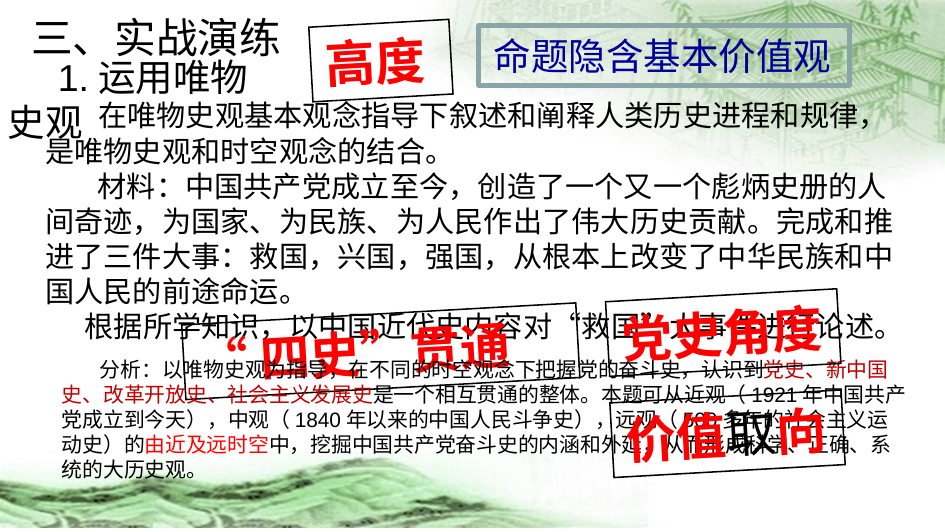

三、实战演练
高度
命题隐含基本价值观
1.运用唯物史观
      在唯物史观基本观念指导下叙述和阐释人类历史进程和规律，是唯物史观和时空观念的结合。
       材料：中国共产党成立至今，创造了一个又一个彪炳史册的人间奇迹，为国家、为民族、为人民作出了伟大历史贡献。完成和推进了三件大事：救国，兴国，强国，从根本上改变了中华民族和中国人民的前途命运。
     根据所学知识，以中国近代史内容对“救国”大事件进行论述。
党史角度
“四史”贯通
       分析：以唯物史观为指导，在不同的时空观念下把握党的奋斗史，认识到党史、新中国史、改革开放史、社会主义发展史是一个相互贯通的整体。本题可从近观（1921年中国共产党成立到今天），中观（1840年以来的中国人民斗争史），远观（500多年的社会主义运动史）的由近及远时空中，挖掘中国共产党奋斗史的内涵和外延，从而形成科学、正确、系统的大历史观。
价值取向